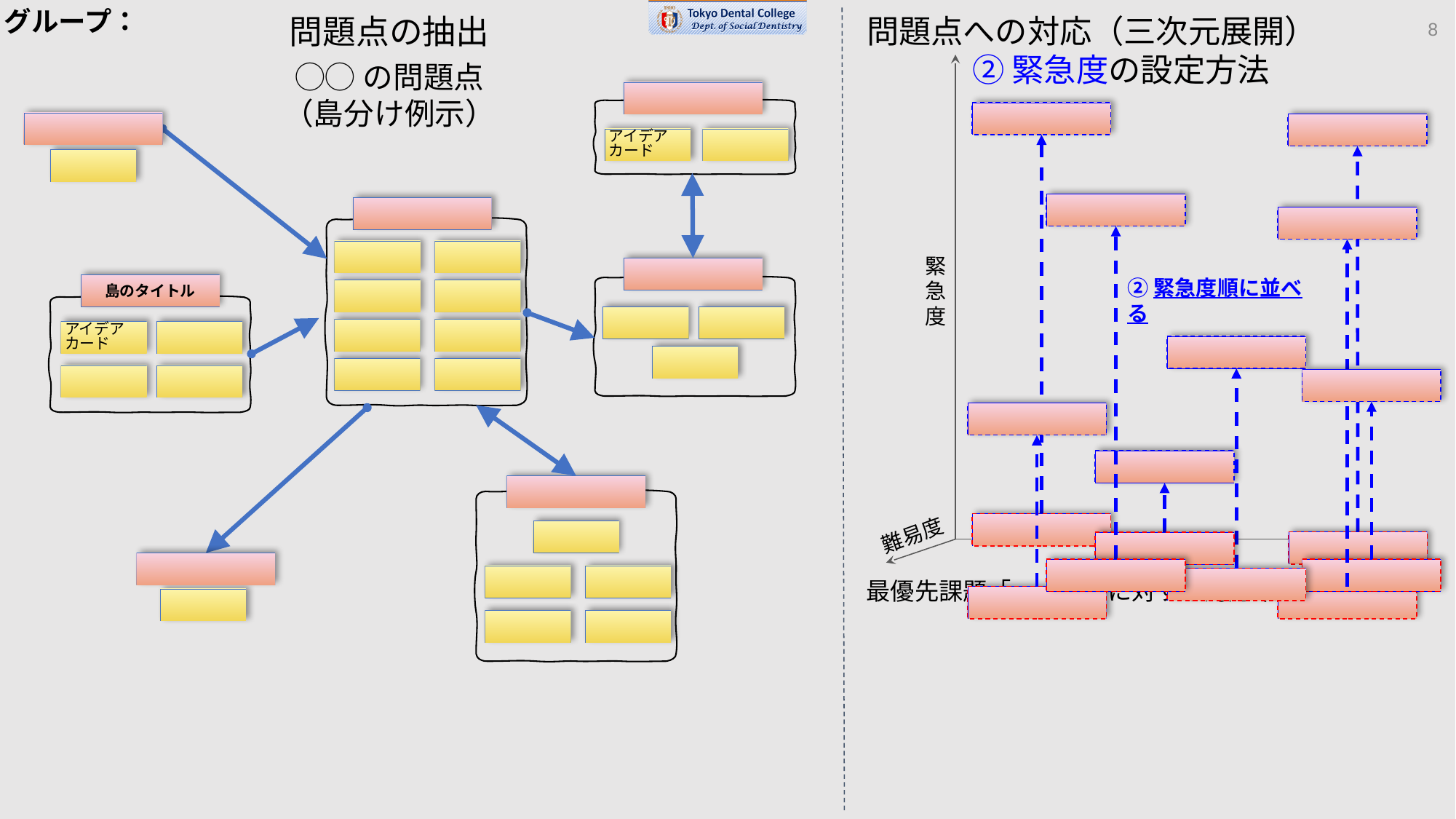

グループ：
問題点の抽出
◯◯の問題点
（島分け例示）

アイデア
カード

島のタイトル

アイデア
カード

問題点への対応（三次元展開）
②緊急度の設定方法

緊急度
②緊急度順に並べる

難易度

重要度

最優先課題「　　　」に対する対応策

8